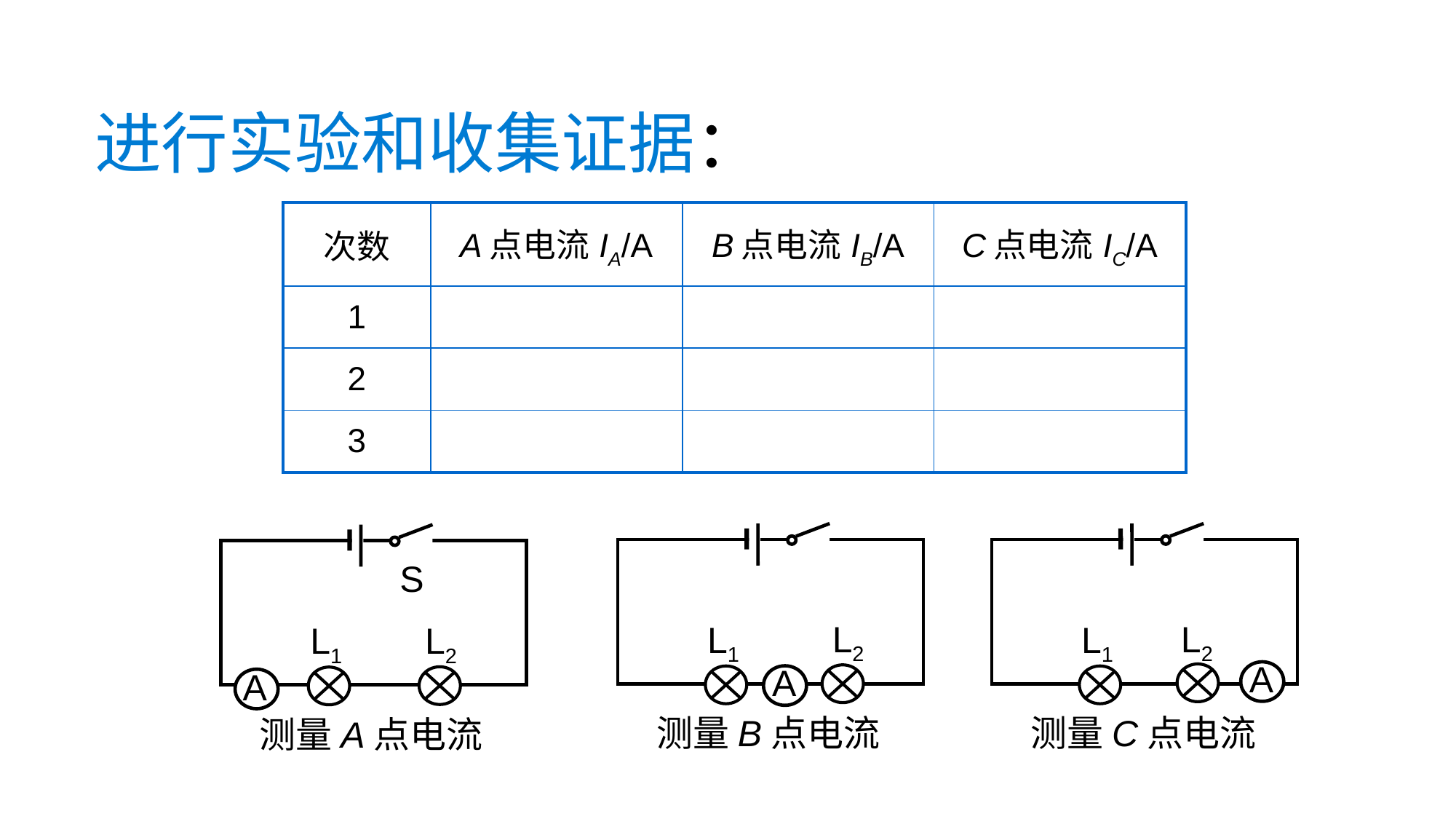

进行实验和收集证据：
| 次数 | A点电流IA/A | B点电流IB/A | C点电流IC/A |
| --- | --- | --- | --- |
| 1 |  |  |  |
| 2 |  |  |  |
| 3 |  |  |  |

L2
L1

A

测量B点电流

L2
L1

A

测量C点电流

L1
L2

A

测量A点电流
S